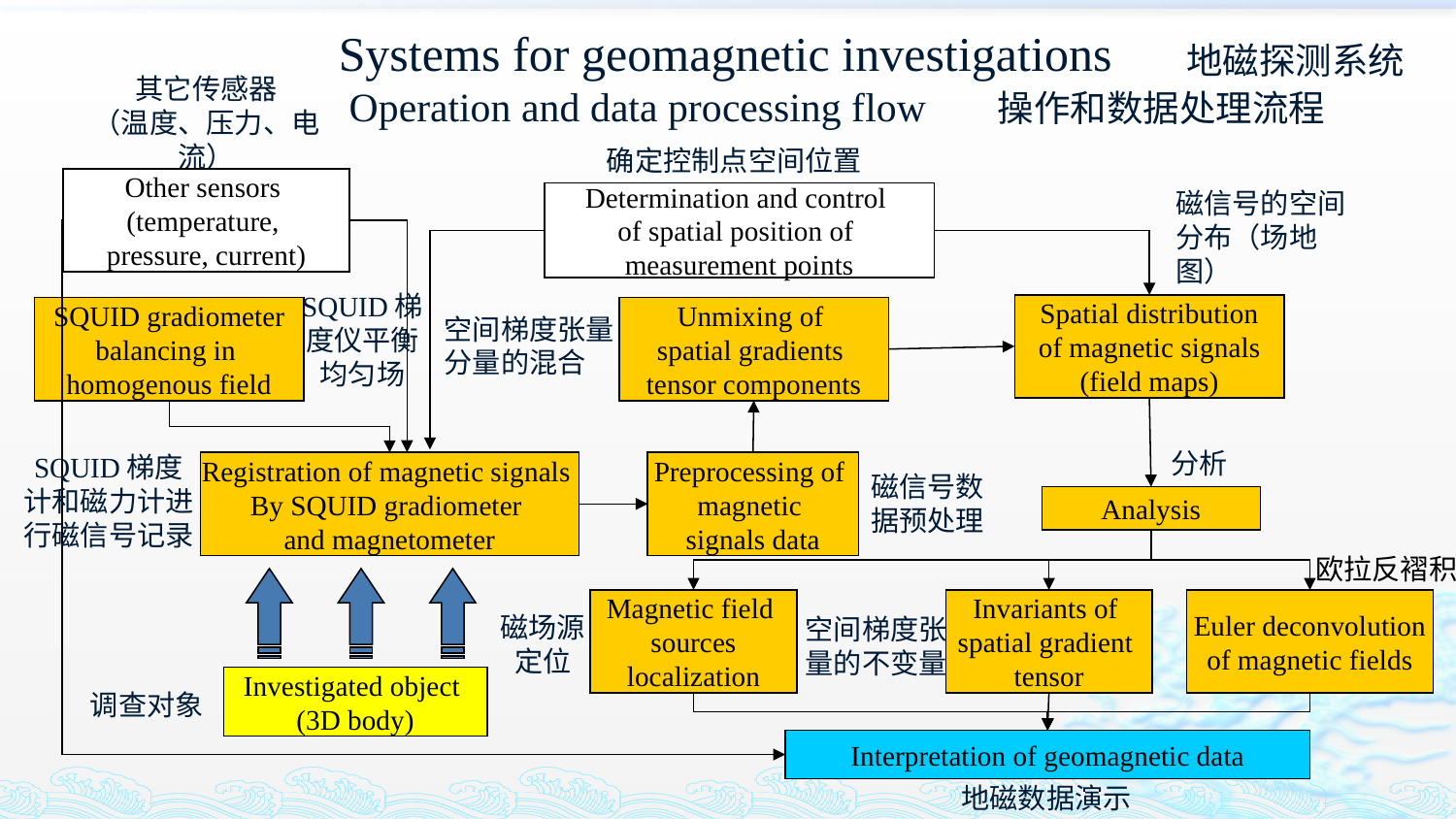

Systems for geomagnetic investigations
地磁探测系统
# Operation and data processing flow      操作和数据处理流程
其它传感器
（温度、压力、电流）
确定控制点空间位置

Other sensors
(temperature,
pressure, current)
Determination and control
of spatial position of
measurement points
磁信号的空间分布（场地图）
Spatial distribution
of magnetic signals
(field maps)
SQUID gradiometer
balancing in
homogenous field
Unmixing of
spatial gradients
tensor components
空间梯度张量分量的混合
SQUID梯度仪平衡均匀场
分析
Registration of magnetic signals
By SQUID gradiometer
and magnetometer
Preprocessing of
magnetic
signals data
磁信号数据预处理
SQUID梯度计和磁力计进行磁信号记录
Analysis
欧拉反褶积
Magnetic field
sources
localization
Invariants of
spatial gradient
tensor
Euler deconvolution
of magnetic fields
磁场源定位

空间梯度张量的不变量
Investigated object
(3D body)
调查对象
Interpretation of geomagnetic data
地磁数据演示